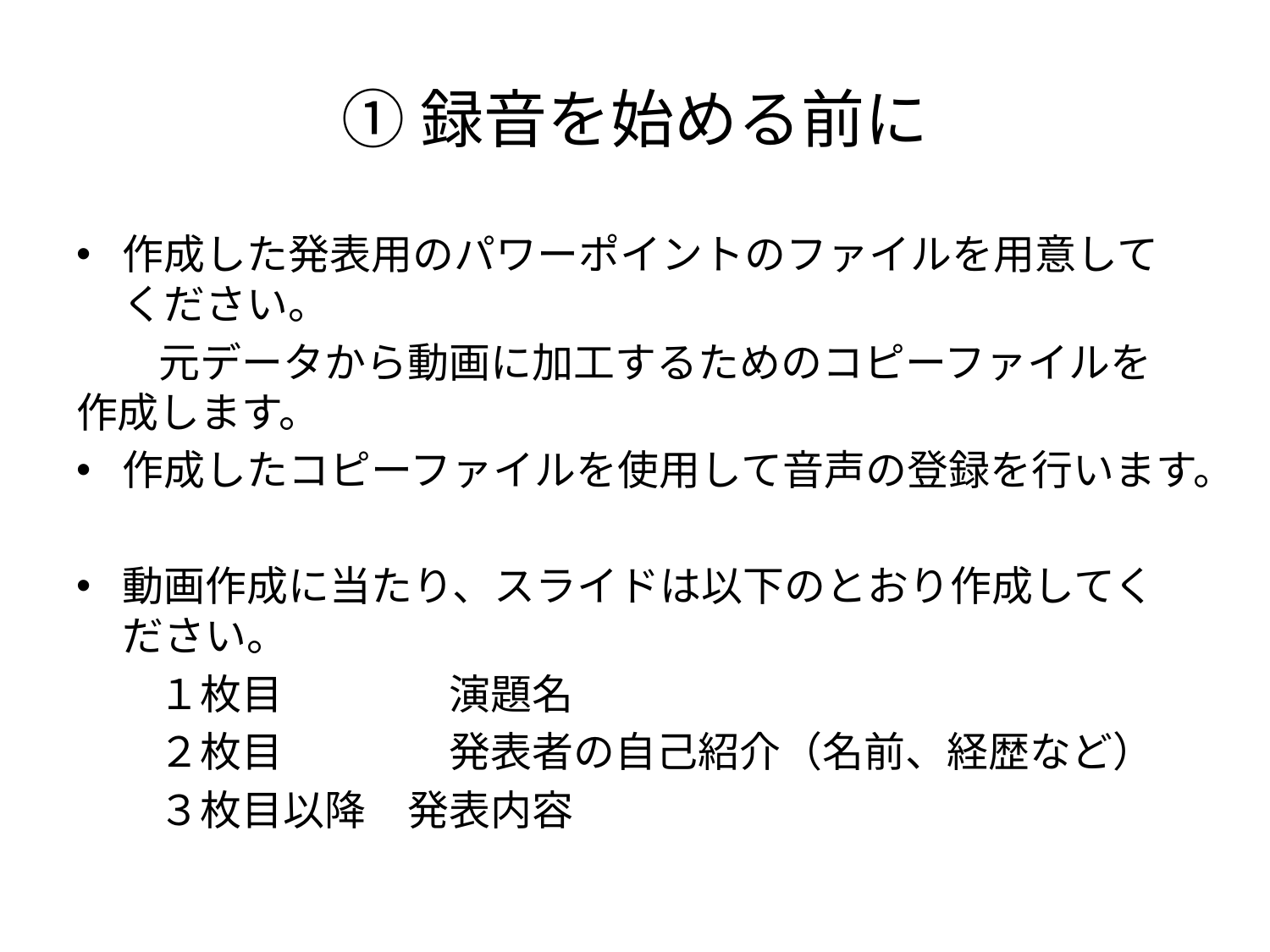

# ①録音を始める前に
作成した発表用のパワーポイントのファイルを用意してください。
　　元データから動画に加工するためのコピーファイルを作成します。
作成したコピーファイルを使用して音声の登録を行います。

動画作成に当たり、スライドは以下のとおり作成してください。
　　１枚目　　　　演題名
　　２枚目　　　　発表者の自己紹介（名前、経歴など）
　　３枚目以降　発表内容